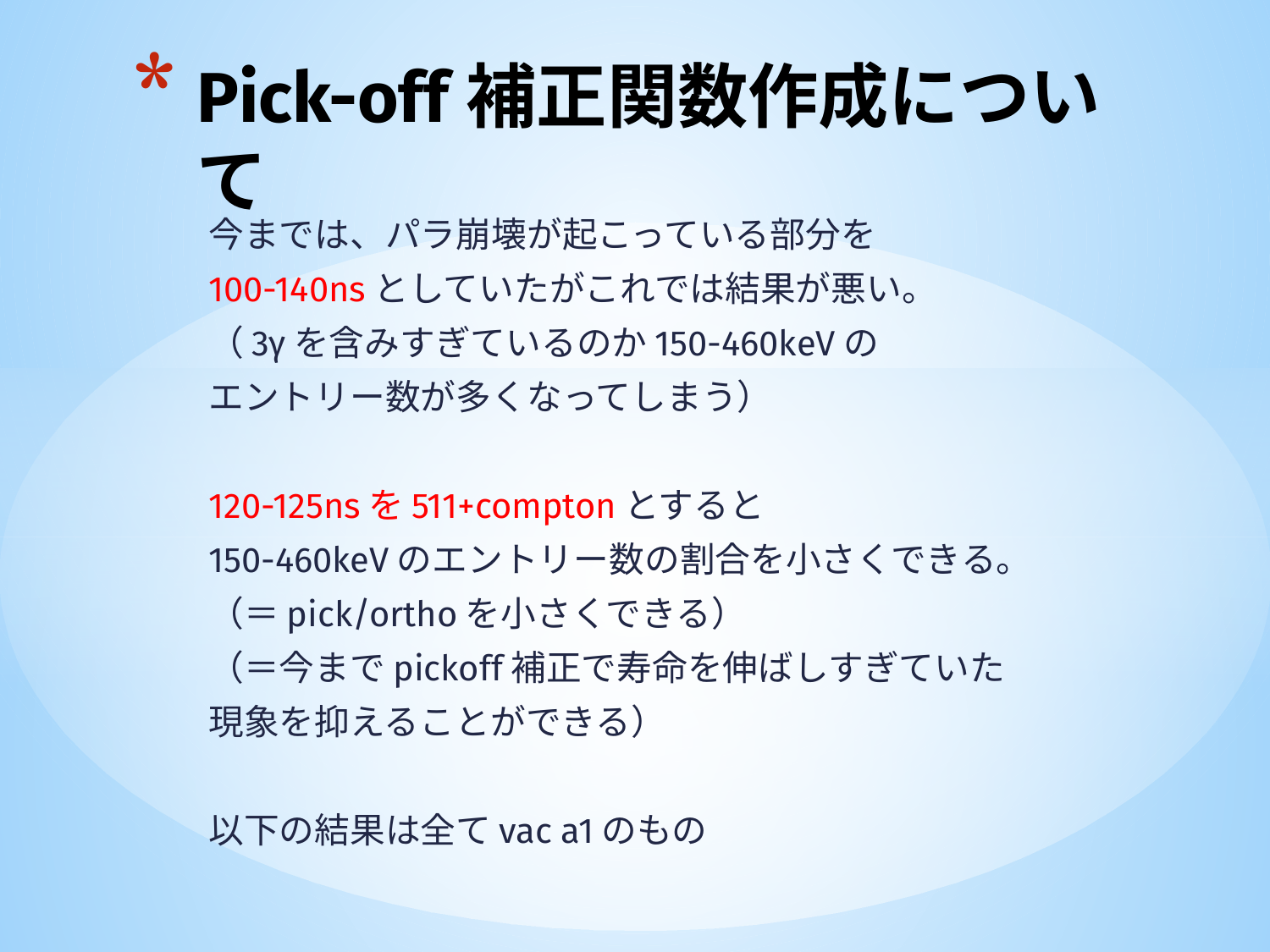

# Pick-off補正関数作成について
今までは、パラ崩壊が起こっている部分を
100-140nsとしていたがこれでは結果が悪い。
（3γを含みすぎているのか150-460keVの
エントリー数が多くなってしまう）

120-125nsを511+comptonとすると
150-460keVのエントリー数の割合を小さくできる。
（＝pick/orthoを小さくできる）
（＝今までpickoff補正で寿命を伸ばしすぎていた
現象を抑えることができる）

以下の結果は全てvac a1のもの